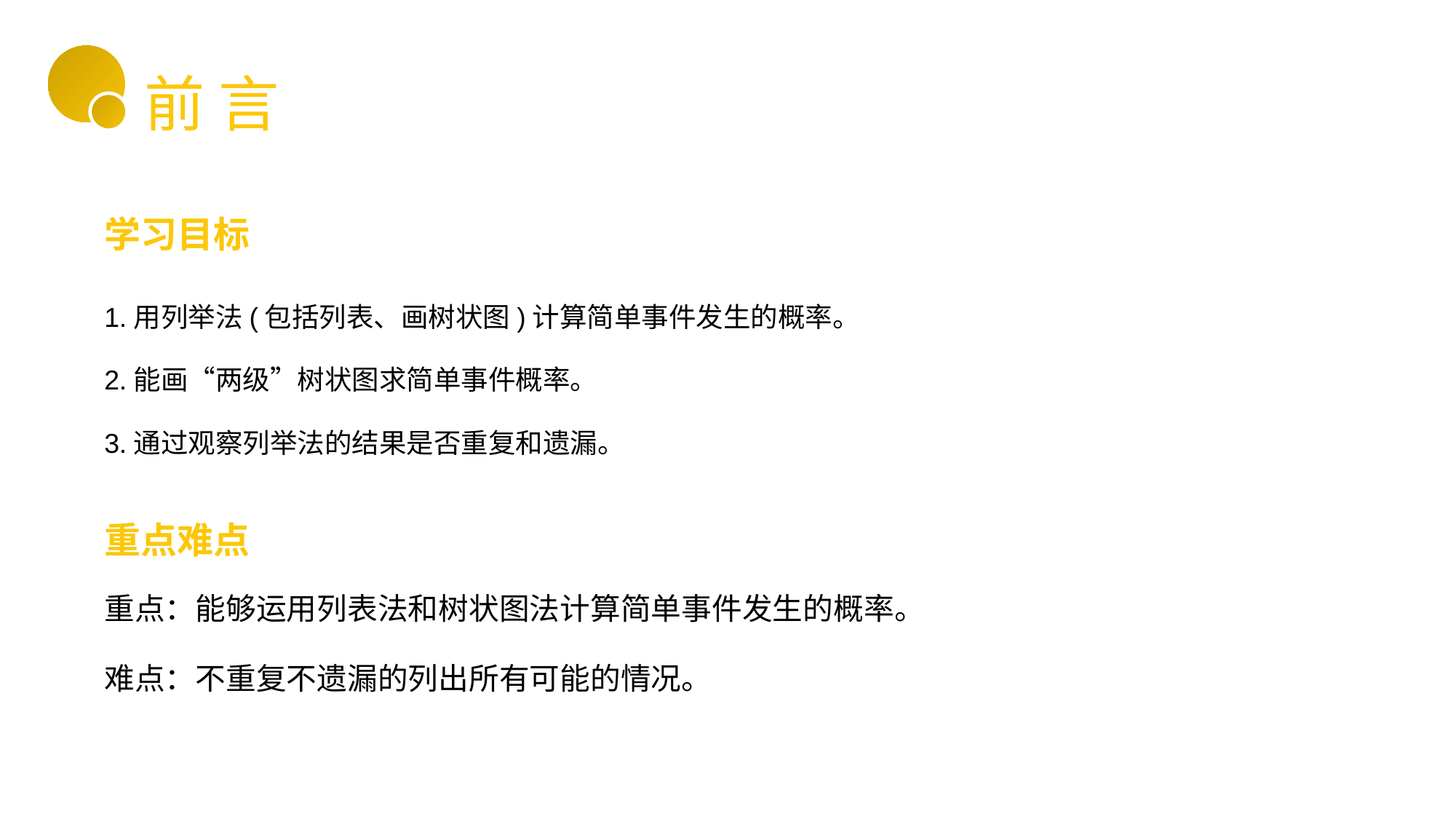

前 言
学习目标
1.用列举法(包括列表、画树状图)计算简单事件发生的概率。
2.能画“两级”树状图求简单事件概率。
3.通过观察列举法的结果是否重复和遗漏。
重点难点
重点：能够运用列表法和树状图法计算简单事件发生的概率。
难点：不重复不遗漏的列出所有可能的情况。